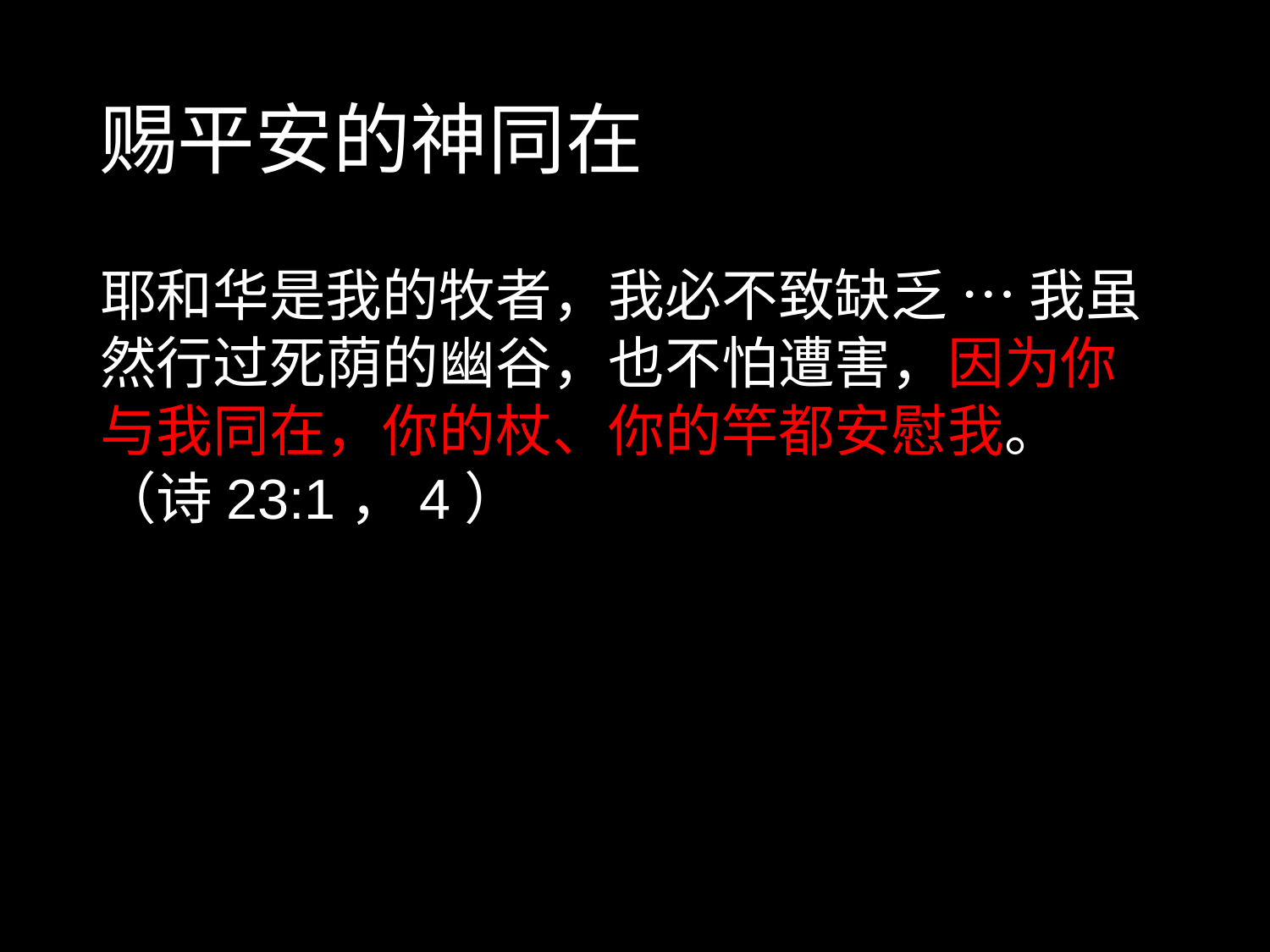

# 赐平安的神同在
耶和华是我的牧者，我必不致缺乏 … 我虽然行过死荫的幽谷，也不怕遭害，因为你与我同在，你的杖、你的竿都安慰我。（诗23:1，4）